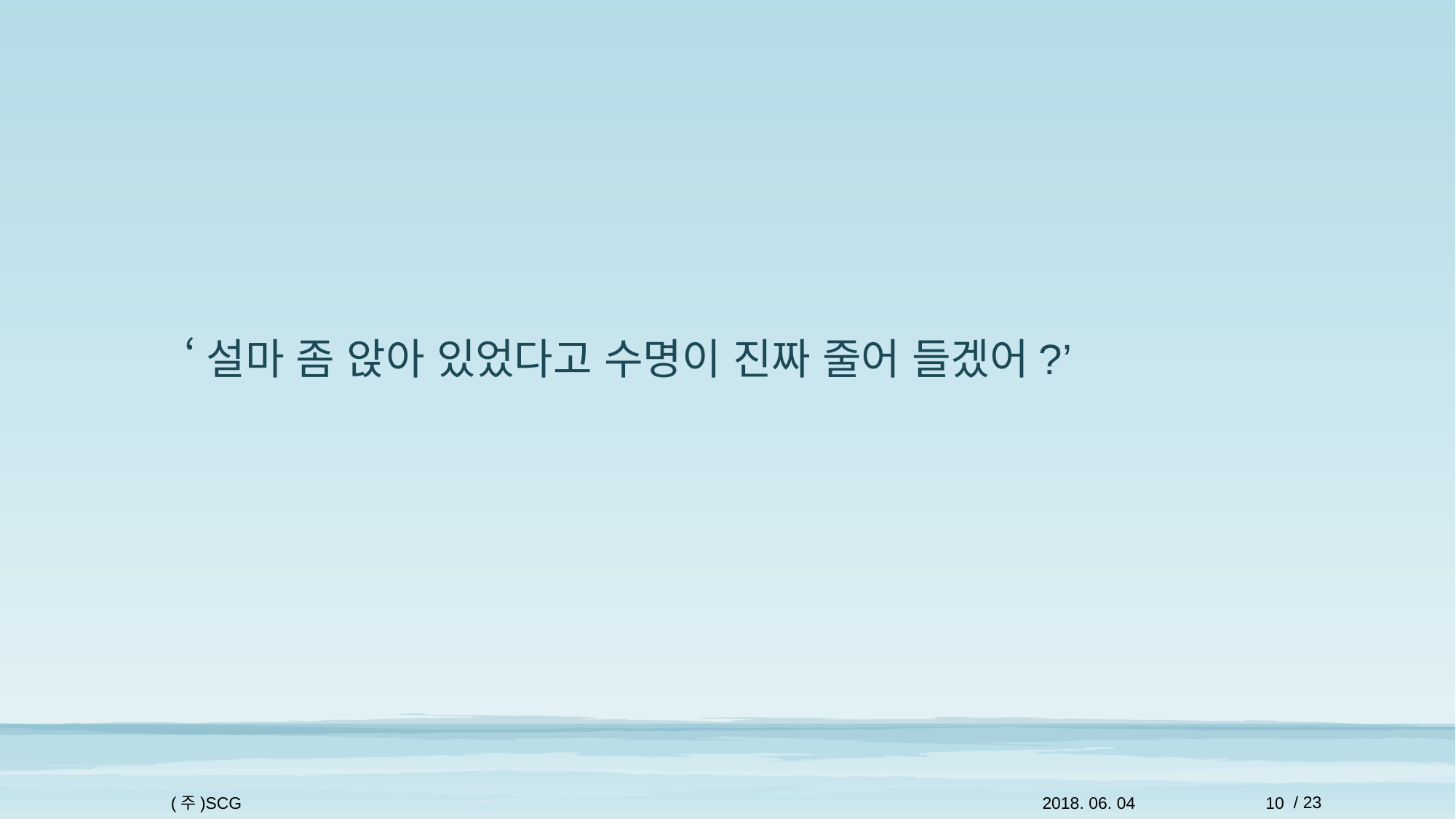

# ‘설마 좀 앉아 있었다고 수명이 진짜 줄어 들겠어?’
(주)SCG
2018. 06. 04
10